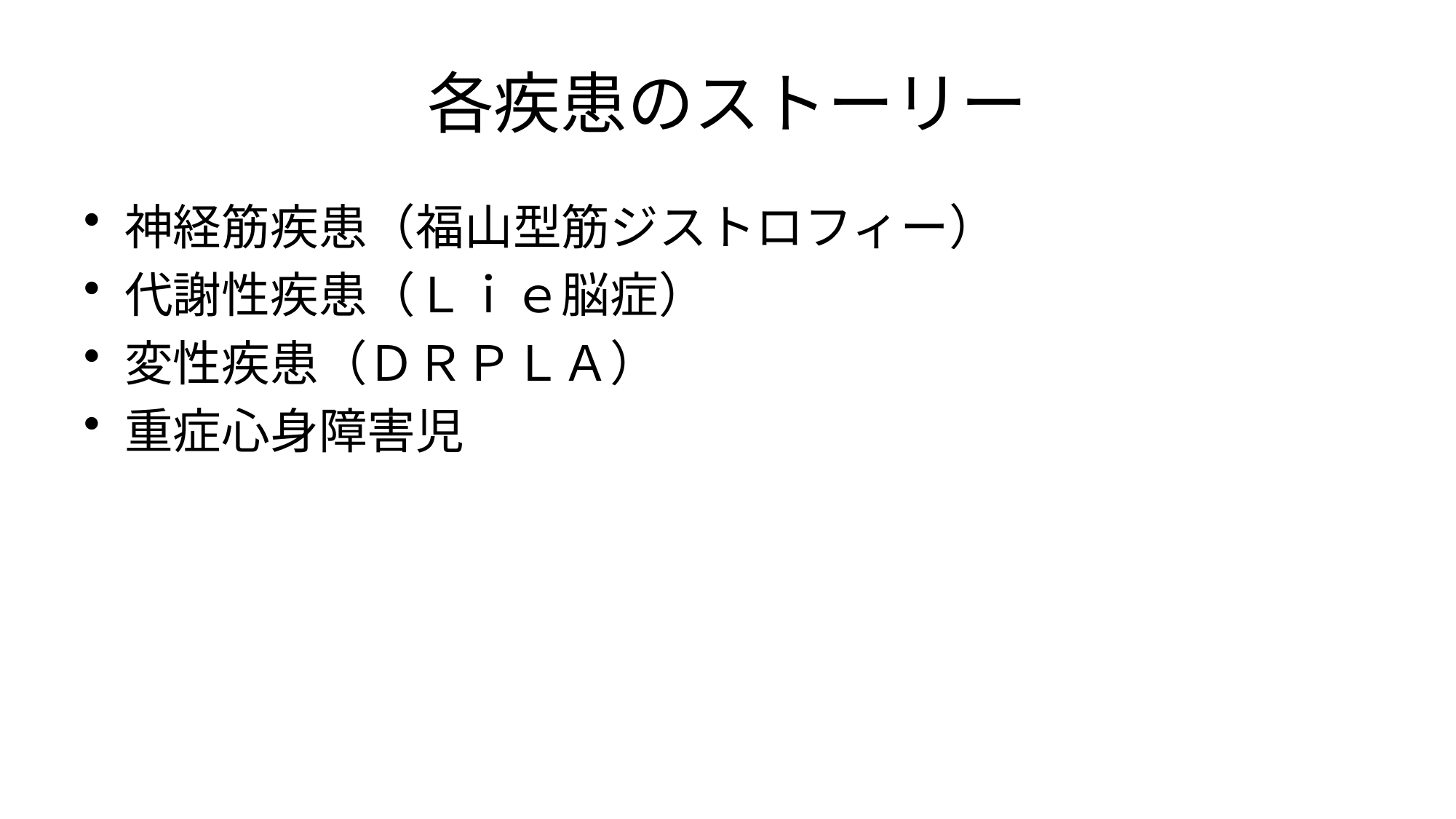

# 各疾患のストーリー
神経筋疾患（福山型筋ジストロフィー）
代謝性疾患（Ｌｉｅ脳症）
変性疾患（ＤＲＰＬＡ）
重症心身障害児